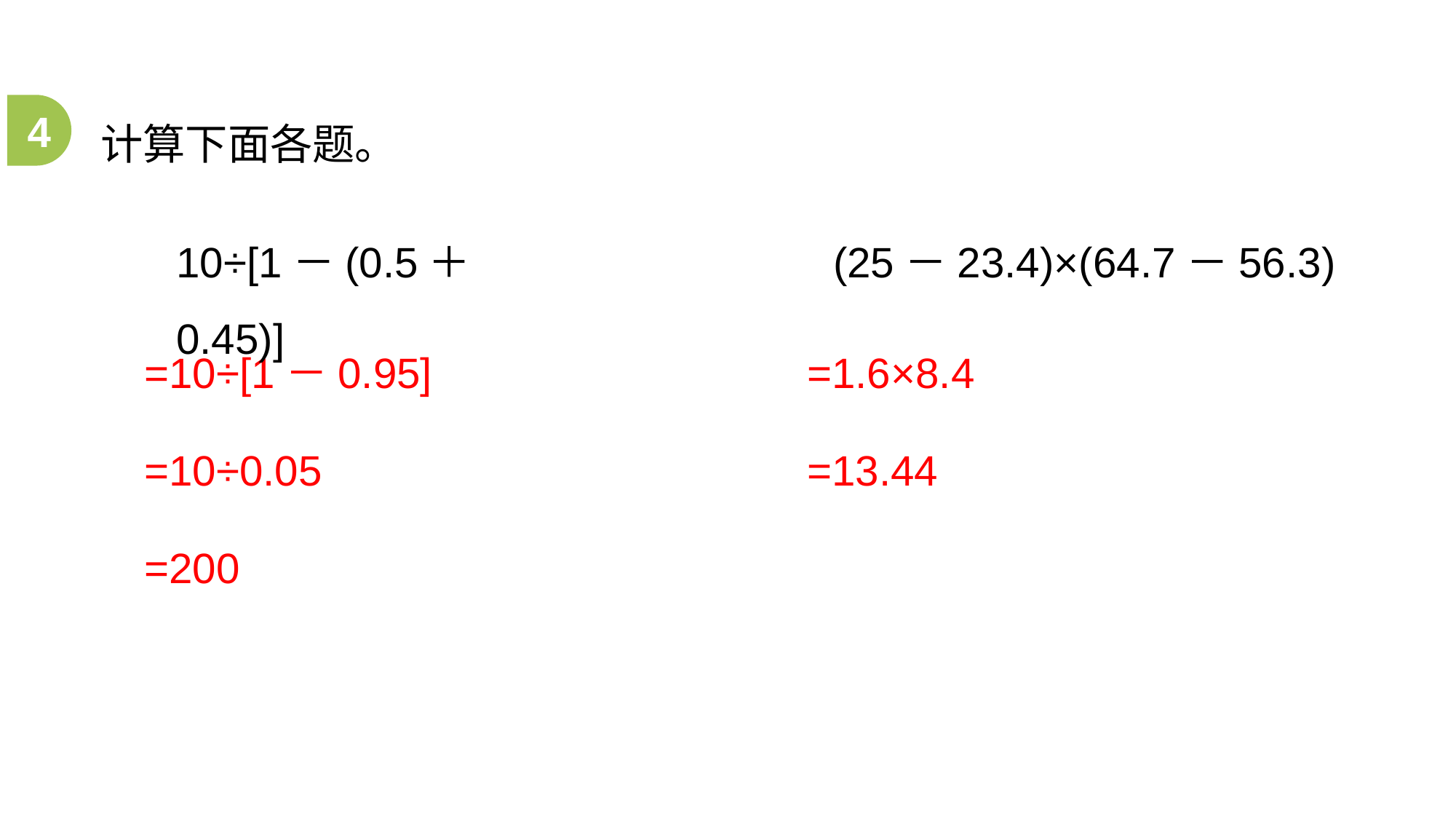

计算下面各题。
4
10÷[1－(0.5＋0.45)]
(25－23.4)×(64.7－56.3)
=10÷[1－0.95]
=10÷0.05
=200
=1.6×8.4
=13.44